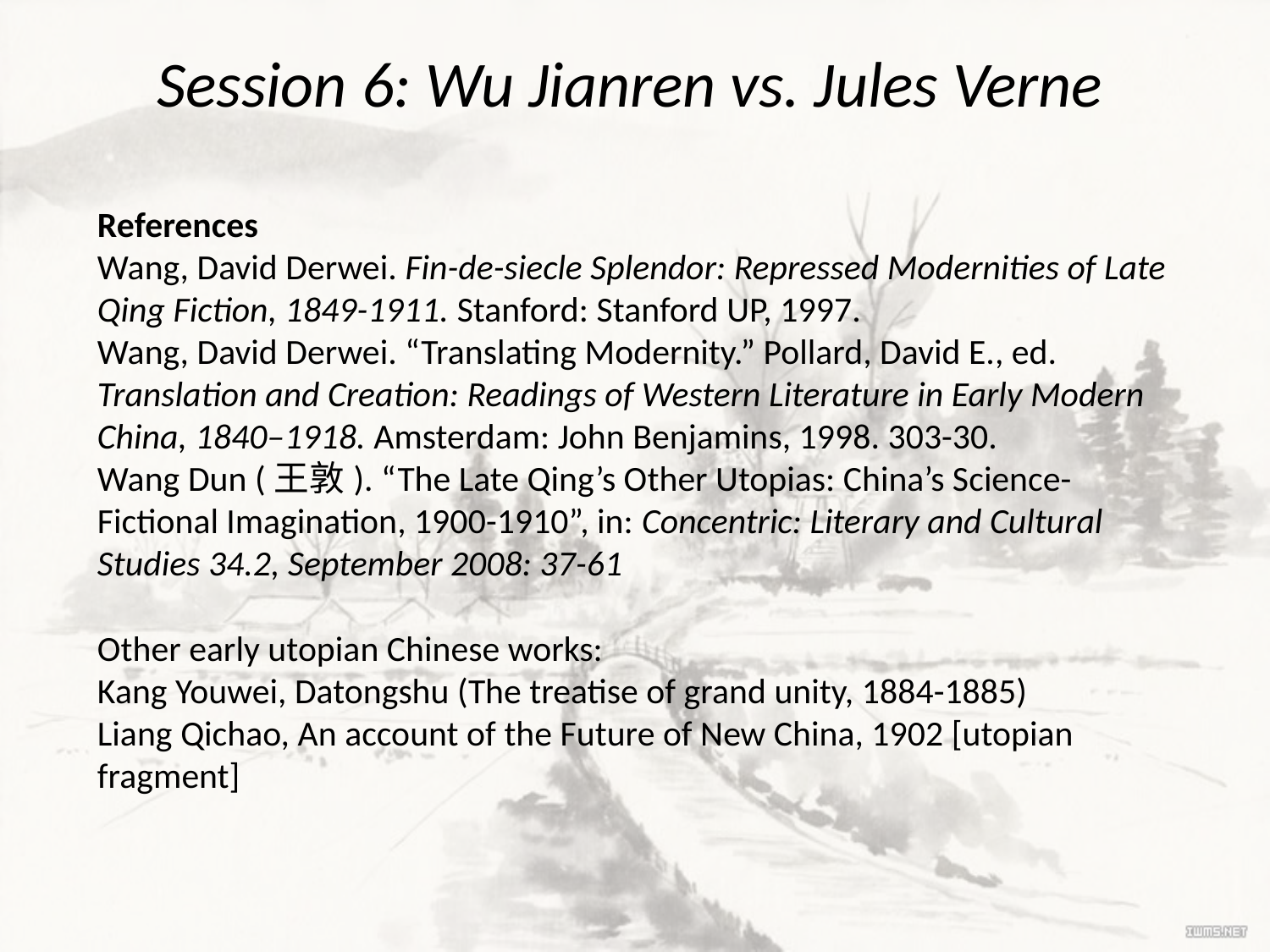

# Session 6: Wu Jianren vs. Jules Verne
References
Wang, David Derwei. Fin-de-siecle Splendor: Repressed Modernities of Late Qing Fiction, 1849-1911. Stanford: Stanford UP, 1997.
Wang, David Derwei. “Translating Modernity.” Pollard, David E., ed. Translation and Creation: Readings of Western Literature in Early Modern China, 1840–1918. Amsterdam: John Benjamins, 1998. 303-30.
Wang Dun (王敦). “The Late Qing’s Other Utopias: China’s Science-Fictional Imagination, 1900-1910”, in: Concentric: Literary and Cultural Studies 34.2, September 2008: 37-61

Other early utopian Chinese works:
Kang Youwei, Datongshu (The treatise of grand unity, 1884-1885)
Liang Qichao, An account of the Future of New China, 1902 [utopian fragment]